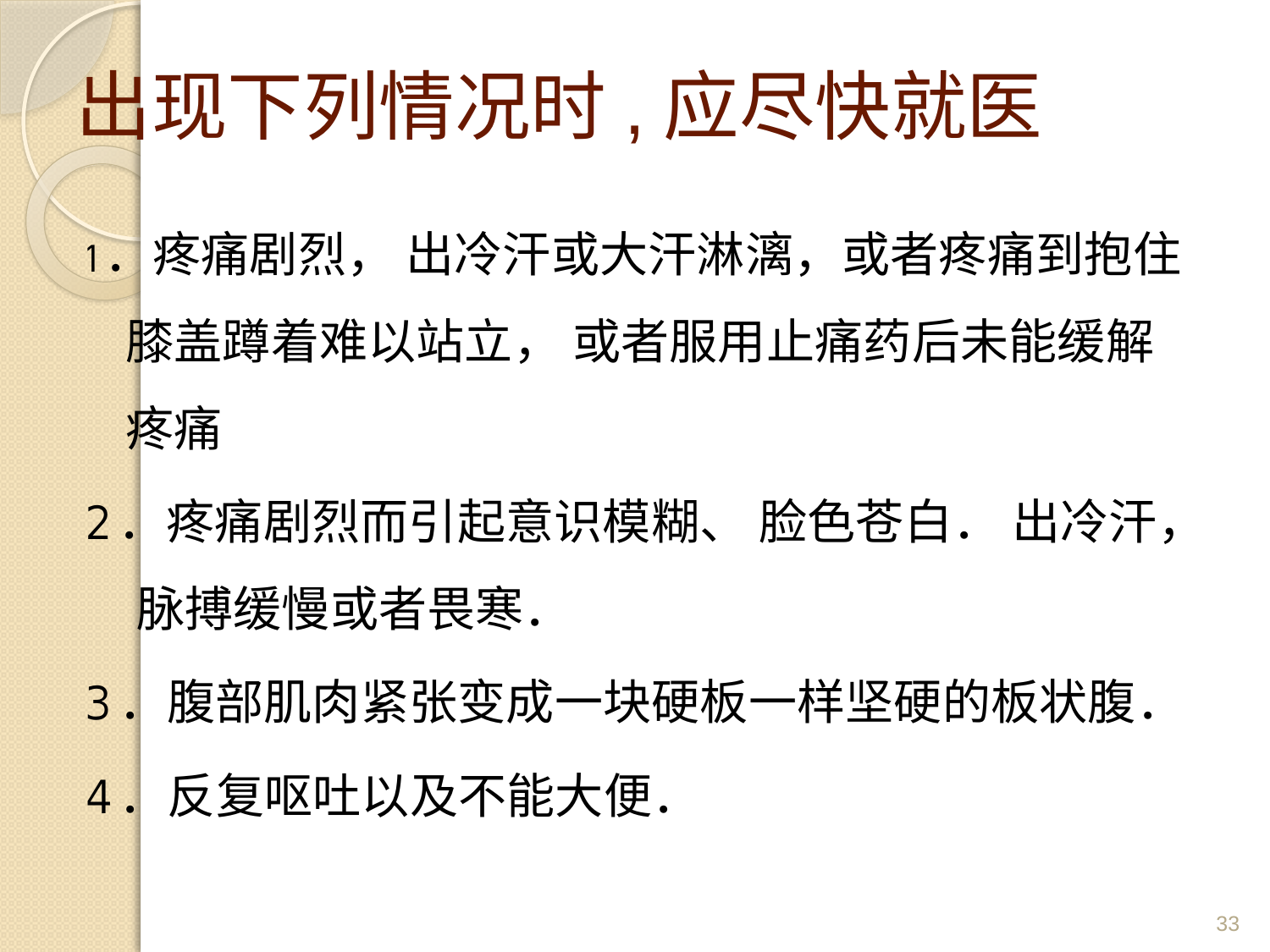

# 出现下列情况时,应尽快就医
1．疼痛剧烈， 出冷汗或大汗淋漓，或者疼痛到抱住膝盖蹲着难以站立， 或者服用止痛药后未能缓解疼痛
2．疼痛剧烈而引起意识模糊、 脸色苍白． 出冷汗， 脉搏缓慢或者畏寒．
3．腹部肌肉紧张变成一块硬板一样坚硬的板状腹．
4．反复呕吐以及不能大便．
33